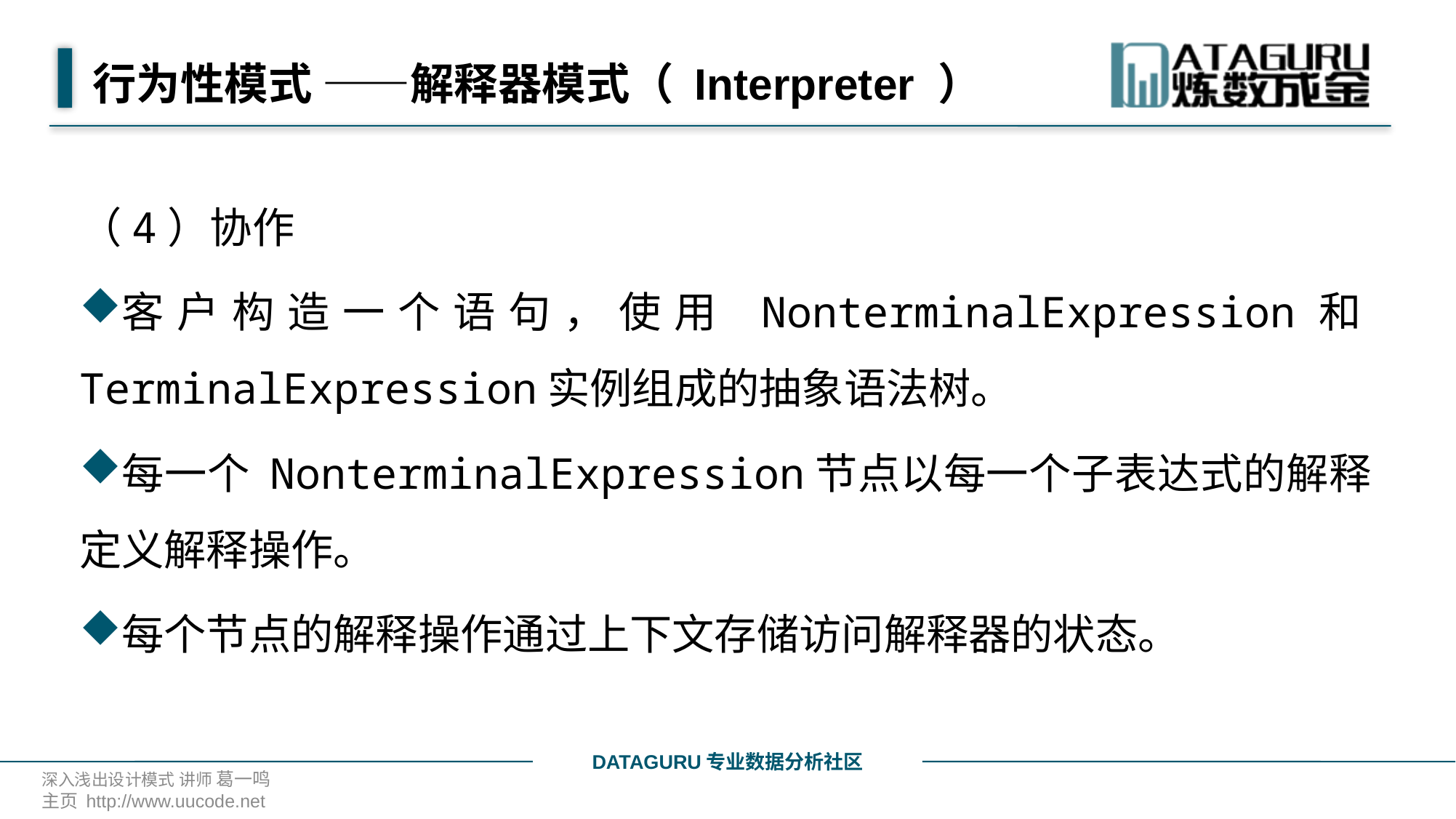

# 行为性模式 ——解释器模式（ Interpreter ）
（4）协作
客户构造一个语句，使用 NonterminalExpression和TerminalExpression实例组成的抽象语法树。
每一个 NonterminalExpression节点以每一个子表达式的解释定义解释操作。
每个节点的解释操作通过上下文存储访问解释器的状态。